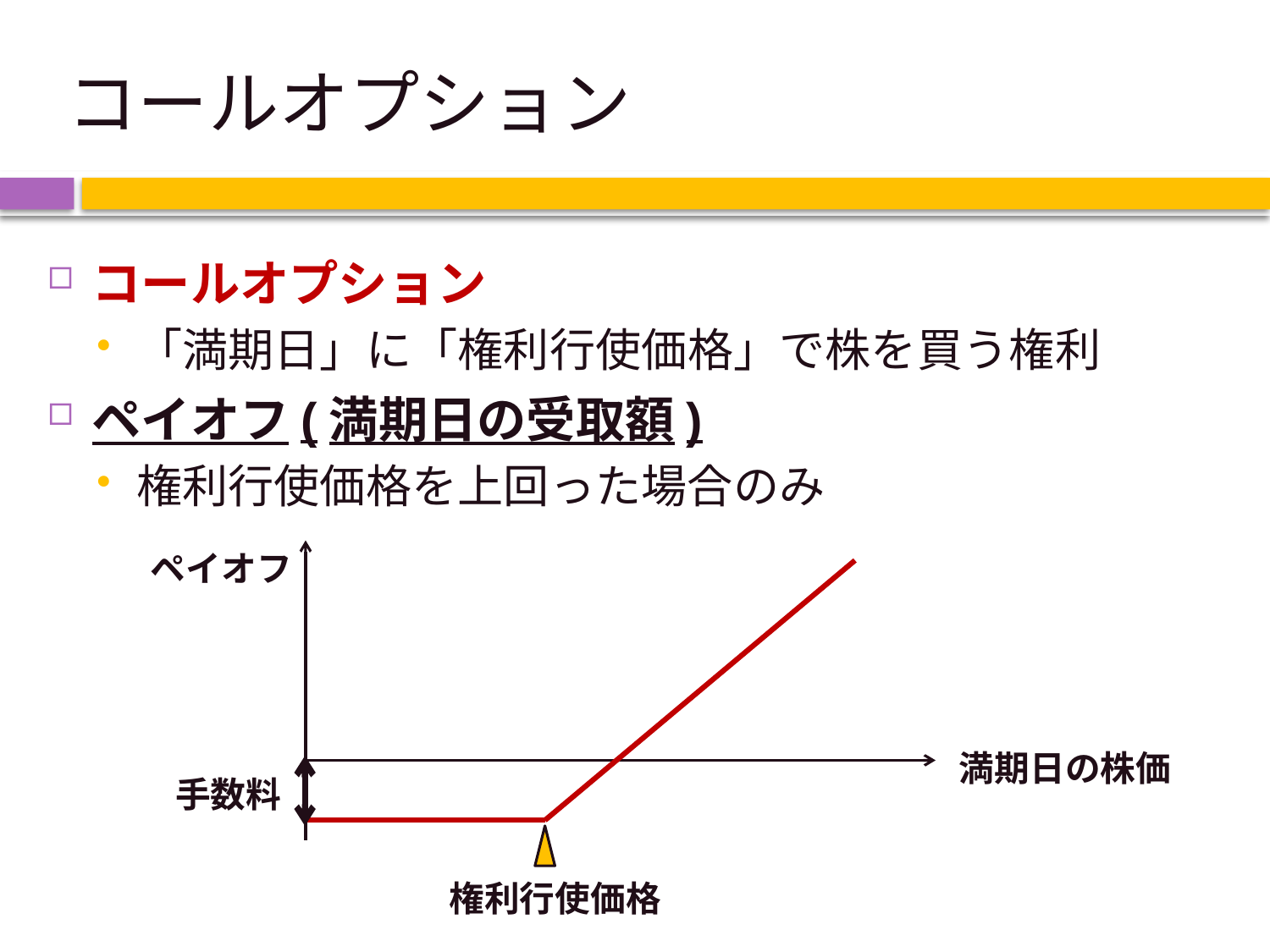

# コールオプション
コールオプション
「満期日」に「権利行使価格」で株を買う権利
ペイオフ(満期日の受取額)
権利行使価格を上回った場合のみ
ペイオフ
満期日の株価
手数料

権利行使価格